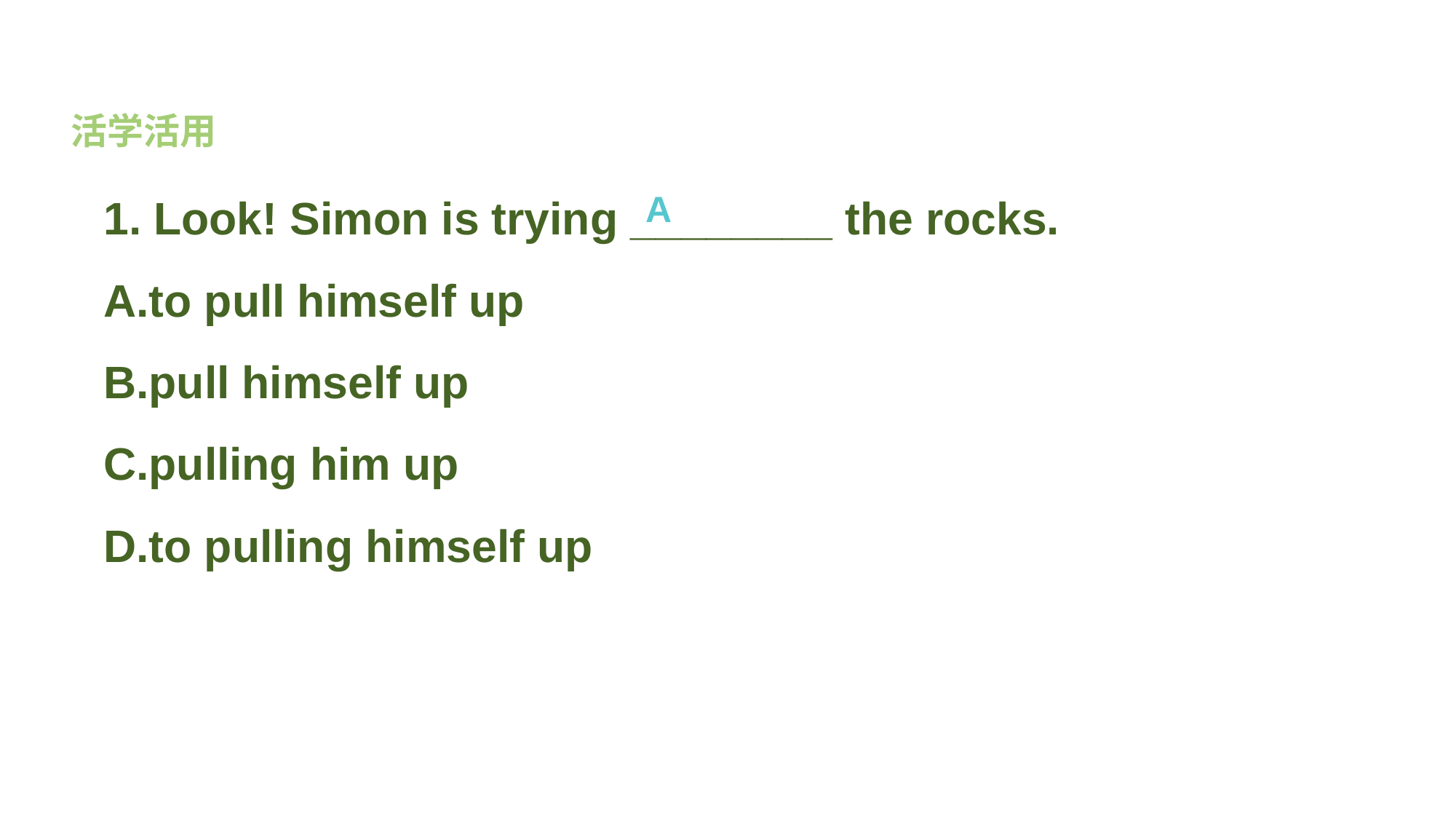

活学活用
1. Look! Simon is trying ________ the rocks.
A.to pull himself up
B.pull himself up
C.pulling him up
D.to pulling himself up
A